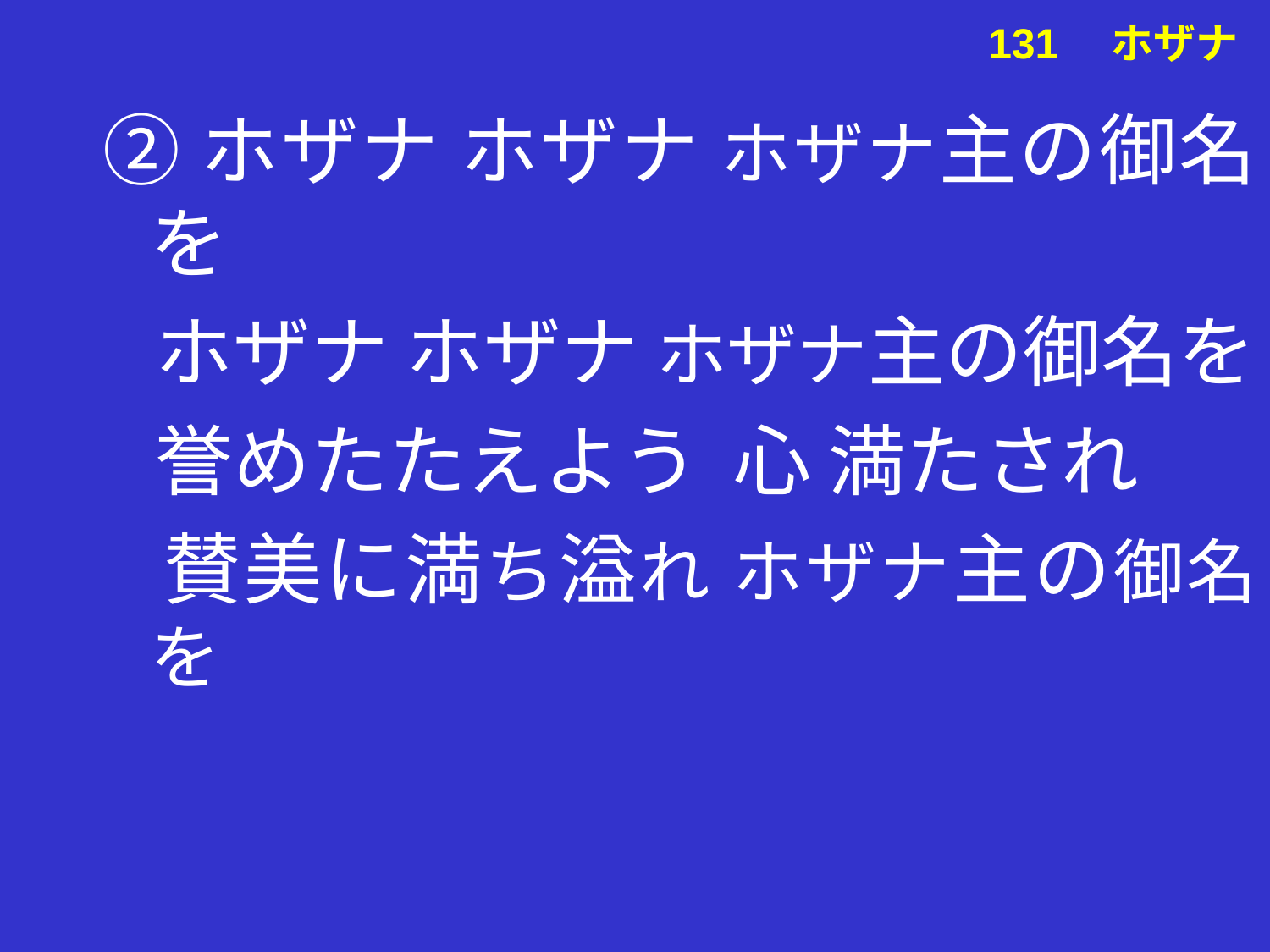

②ホザナ ホザナ ホザナ主の御名を
  ホザナ ホザナ ホザナ主の御名を
  誉めたたえよう  心 満たされ
  賛美に満ち溢れ ホザナ主の御名を
# 131　ホザナ